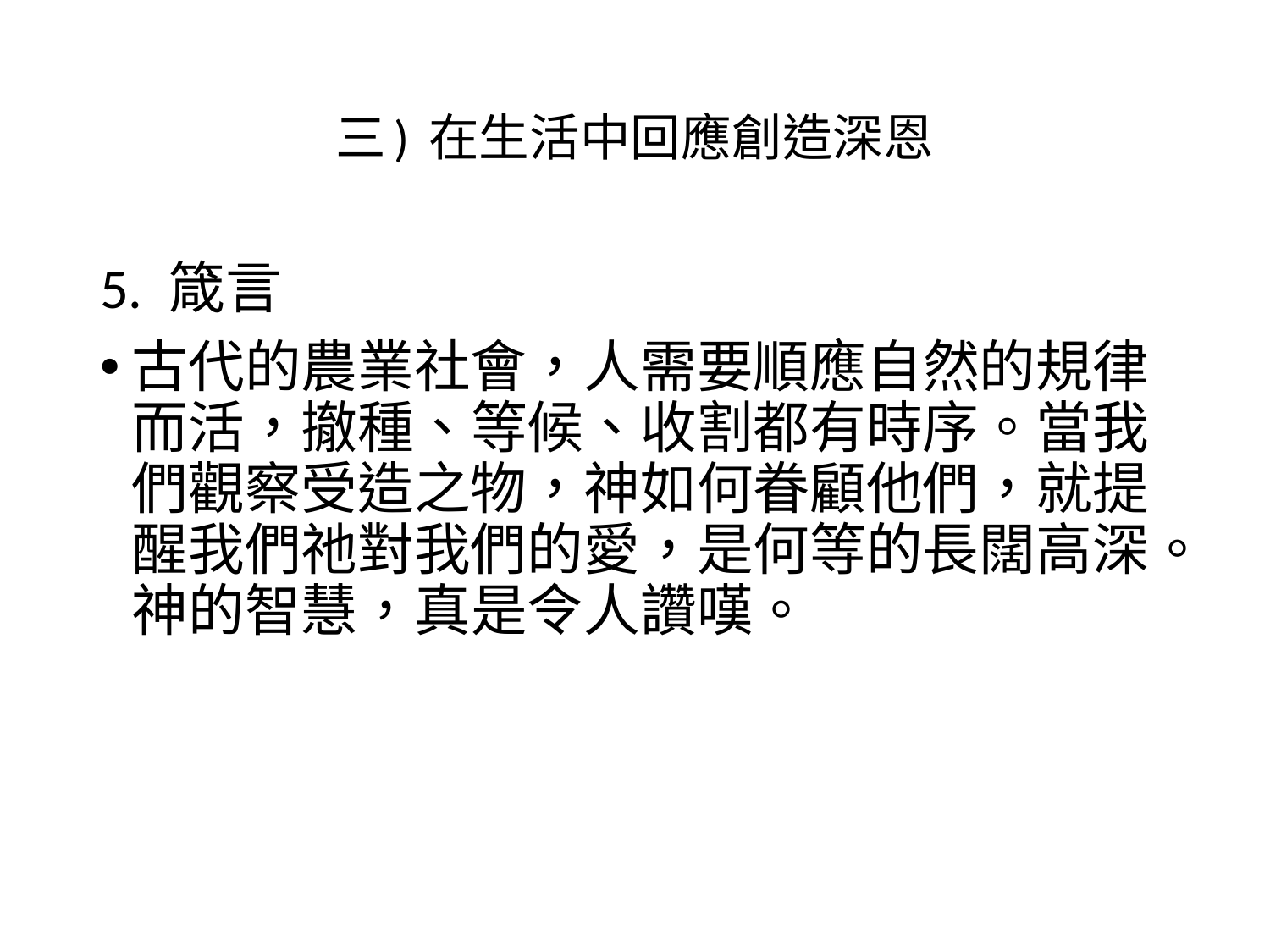

# 三) 在生活中回應創造深恩
5. 箴言
古代的農業社會，人需要順應自然的規律而活，撤種、等候、收割都有時序。當我們觀察受造之物，神如何眷顧他們，就提醒我們祂對我們的愛，是何等的長闊高深。神的智慧，真是令人讚嘆。